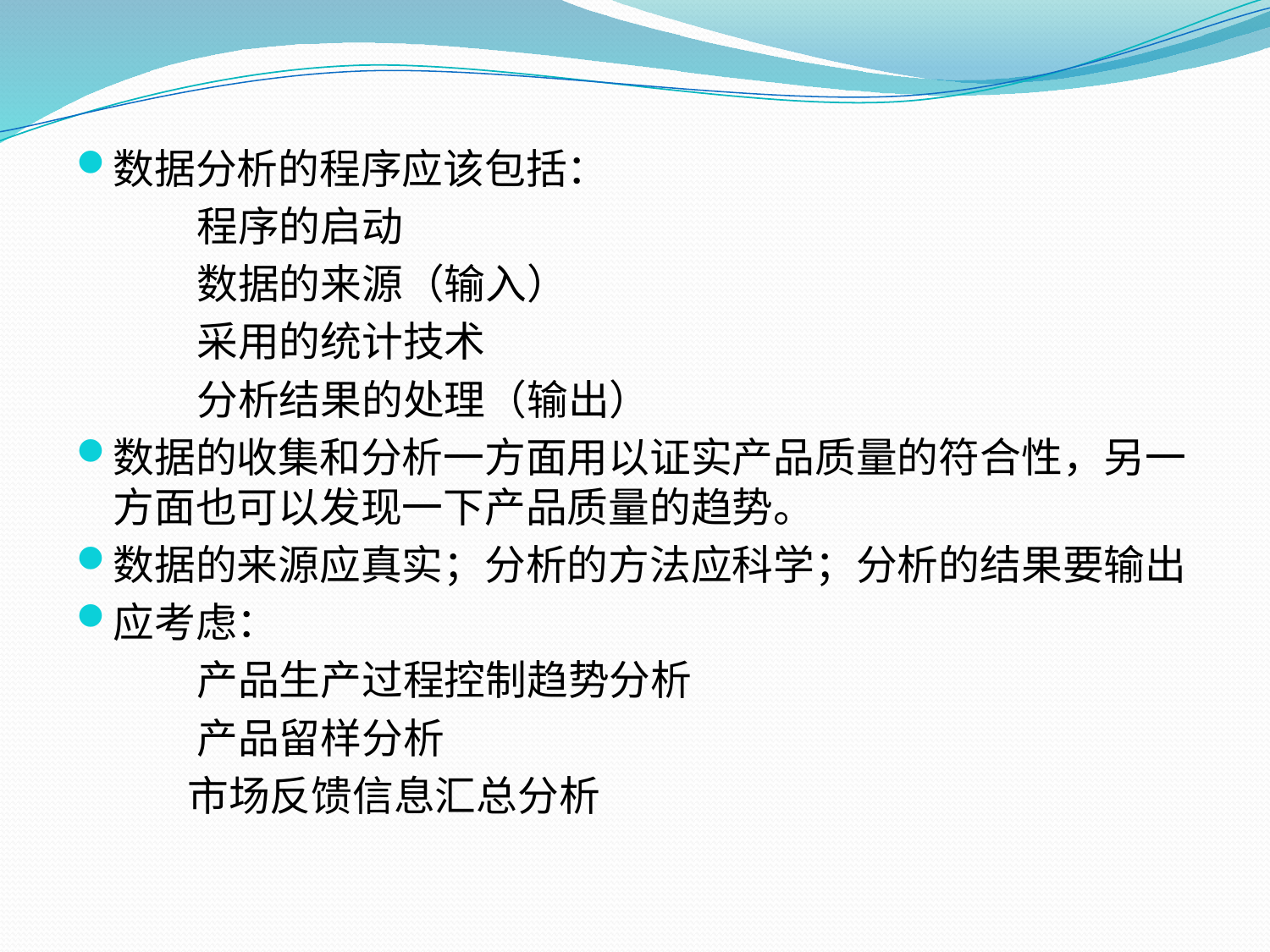

数据分析的程序应该包括：
            程序的启动
            数据的来源（输入）
            采用的统计技术
            分析结果的处理（输出）
数据的收集和分析一方面用以证实产品质量的符合性，另一方面也可以发现一下产品质量的趋势。
数据的来源应真实；分析的方法应科学；分析的结果要输出
应考虑：
            产品生产过程控制趋势分析
            产品留样分析
           市场反馈信息汇总分析